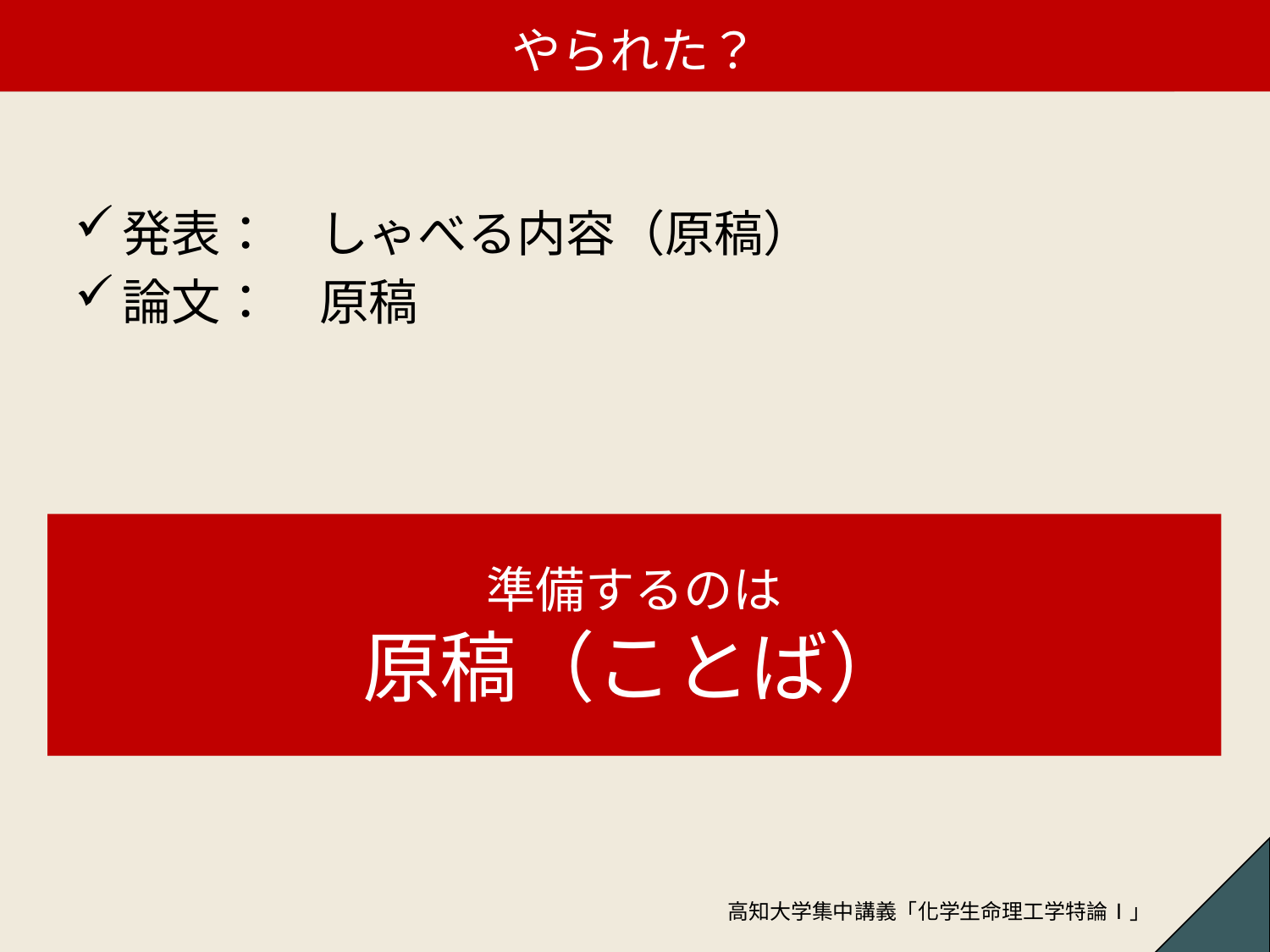

# なにからはじめますか
やられた？

発表：　しゃべる内容（原稿）
論文：　原稿
準備するのは
原稿（ことば）